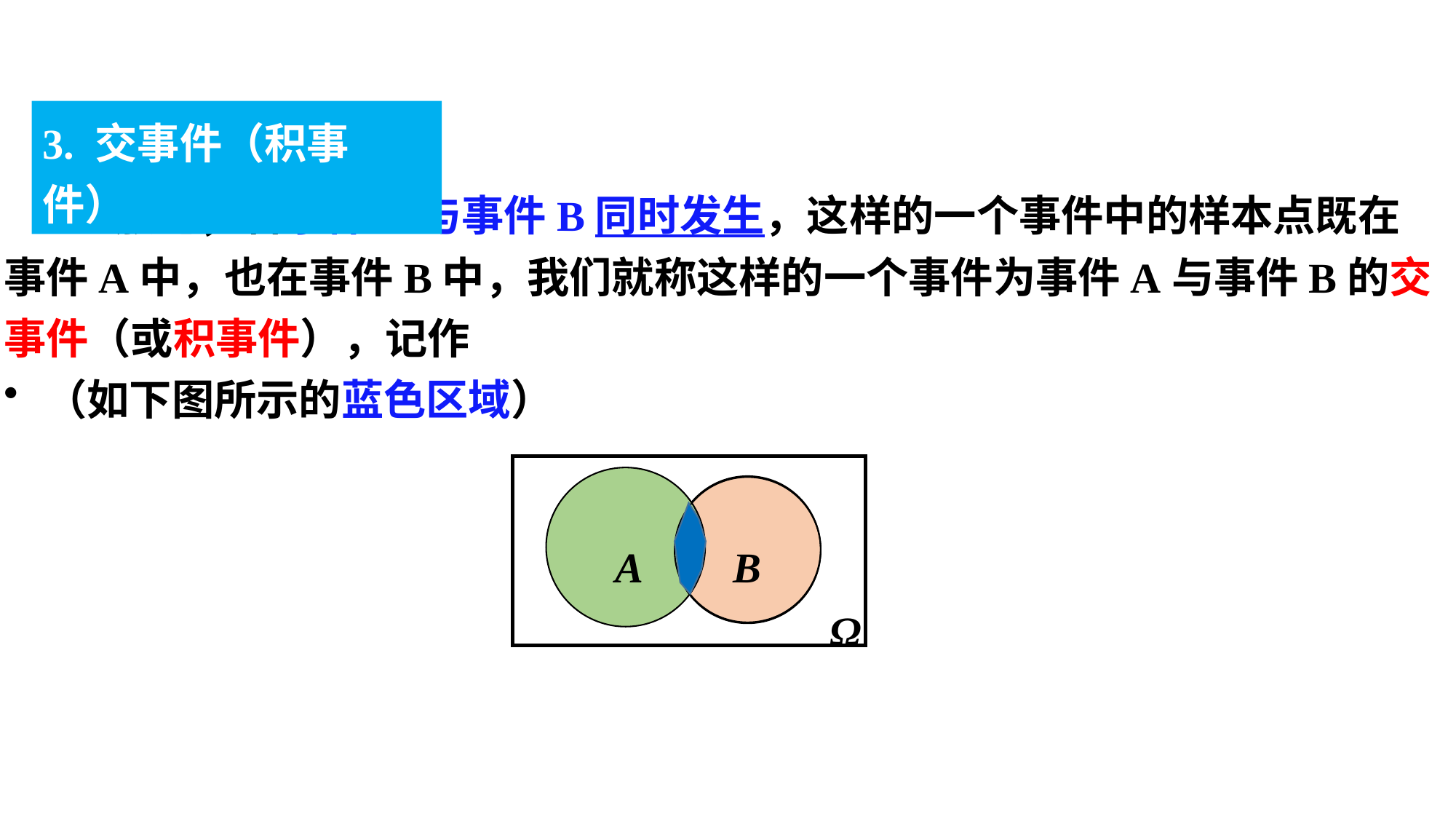

3. 交事件（积事件）
      一般地，若事件A与事件B同时发生，这样的一个事件中的样本点既在事件A中，也在事件B中，我们就称这样的一个事件为事件A与事件B的交事件（或积事件），记作
（如下图所示的蓝色区域）

A
B
Ω